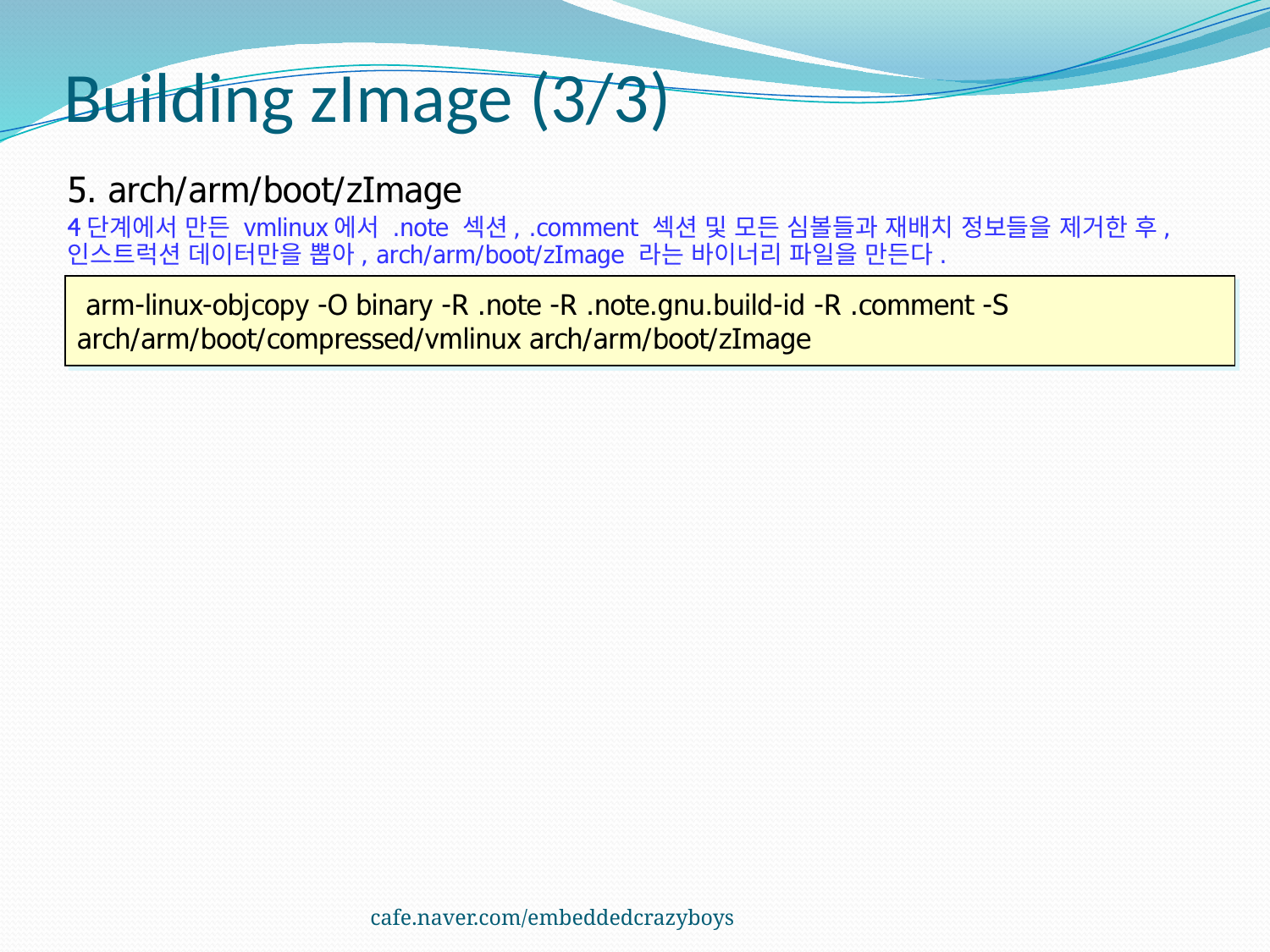

# Building zImage (3/3)
5. arch/arm/boot/zImage
4단계에서 만든 vmlinux에서 .note 섹션, .comment 섹션 및 모든 심볼들과 재배치 정보들을 제거한 후, 인스트럭션 데이터만을 뽑아, arch/arm/boot/zImage 라는 바이너리 파일을 만든다.
 arm-linux-objcopy -O binary -R .note -R .note.gnu.build-id -R .comment -S
arch/arm/boot/compressed/vmlinux arch/arm/boot/zImage

cafe.naver.com/embeddedcrazyboys